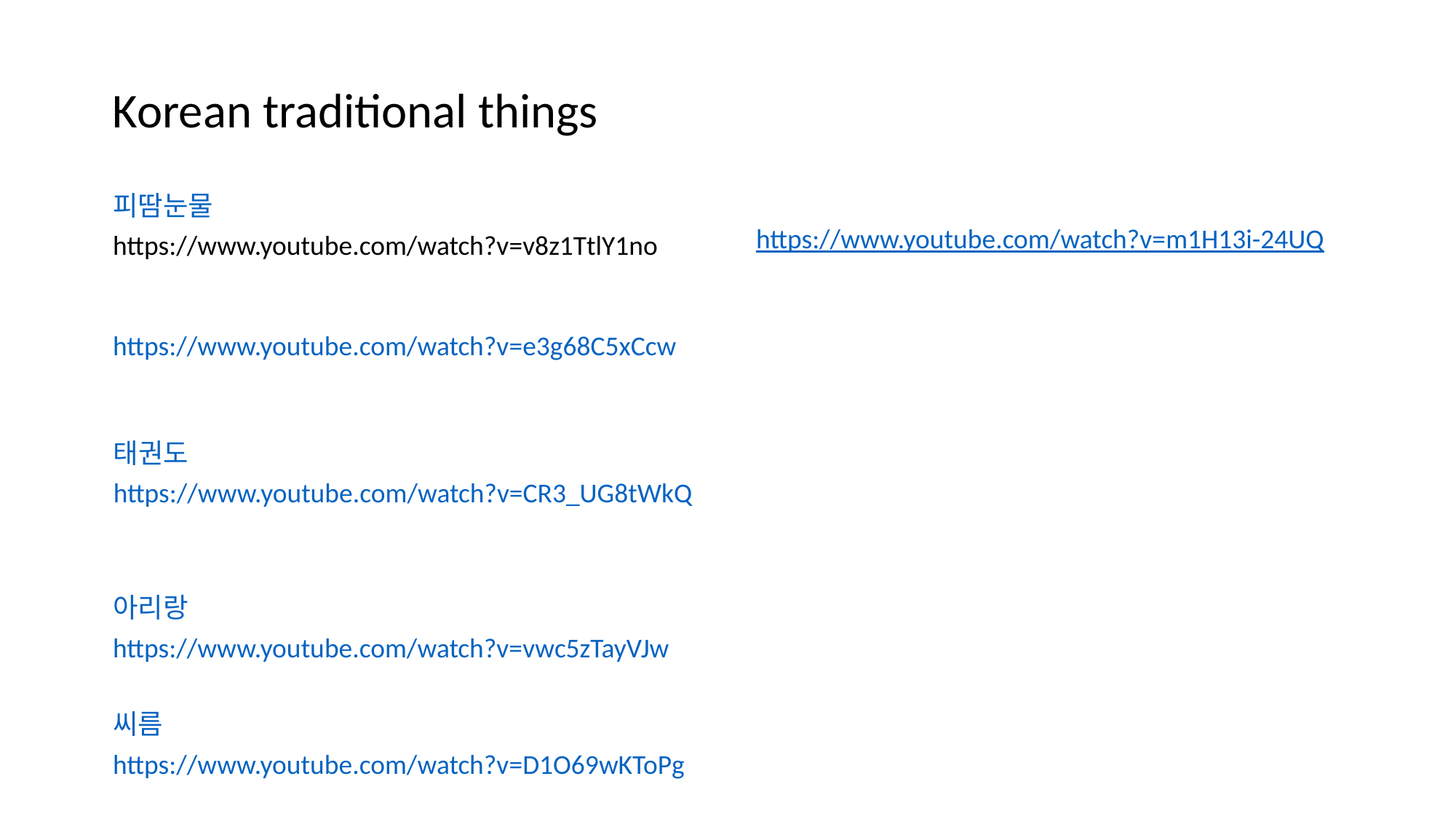

Korean traditional things
피땀눈물
https://www.youtube.com/watch?v=v8z1TtlY1no
https://www.youtube.com/watch?v=m1H13i-24UQ

https://www.youtube.com/watch?v=e3g68C5xCcw
태권도
https://www.youtube.com/watch?v=CR3_UG8tWkQ
아리랑
https://www.youtube.com/watch?v=vwc5zTayVJw
씨름
https://www.youtube.com/watch?v=D1O69wKToPg